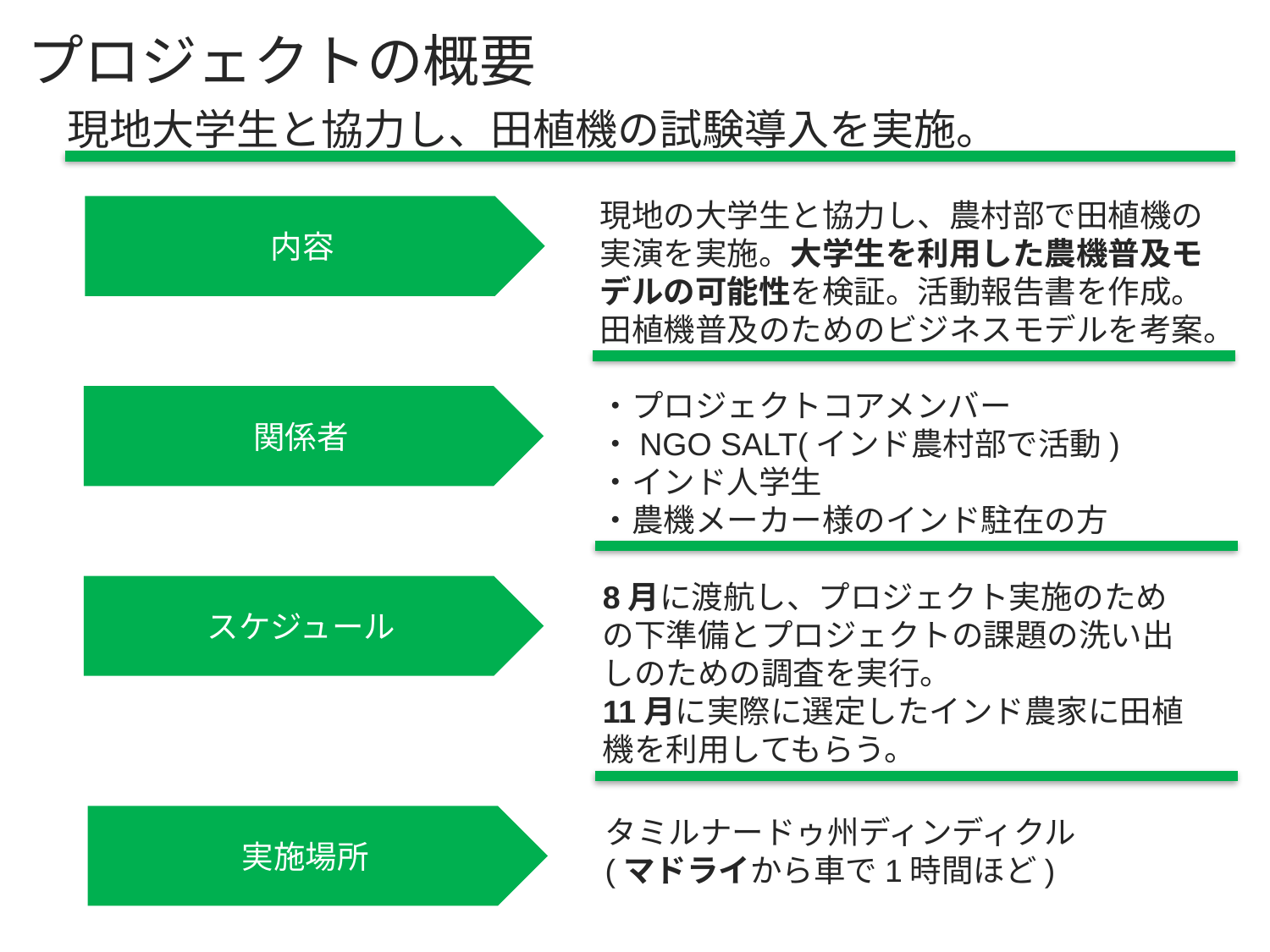

# プロジェクトの概要
現地大学生と協力し、田植機の試験導入を実施。
現地の大学生と協力し、農村部で田植機の実演を実施。大学生を利用した農機普及モデルの可能性を検証。活動報告書を作成。田植機普及のためのビジネスモデルを考案。
内容
・プロジェクトコアメンバー
・NGO SALT(インド農村部で活動)
・インド人学生
・農機メーカー様のインド駐在の方
関係者
8月に渡航し、プロジェクト実施のための下準備とプロジェクトの課題の洗い出しのための調査を実行。
11月に実際に選定したインド農家に田植機を利用してもらう。
スケジュール
実施場所
タミルナードゥ州ディンディクル
(マドライから車で1時間ほど)